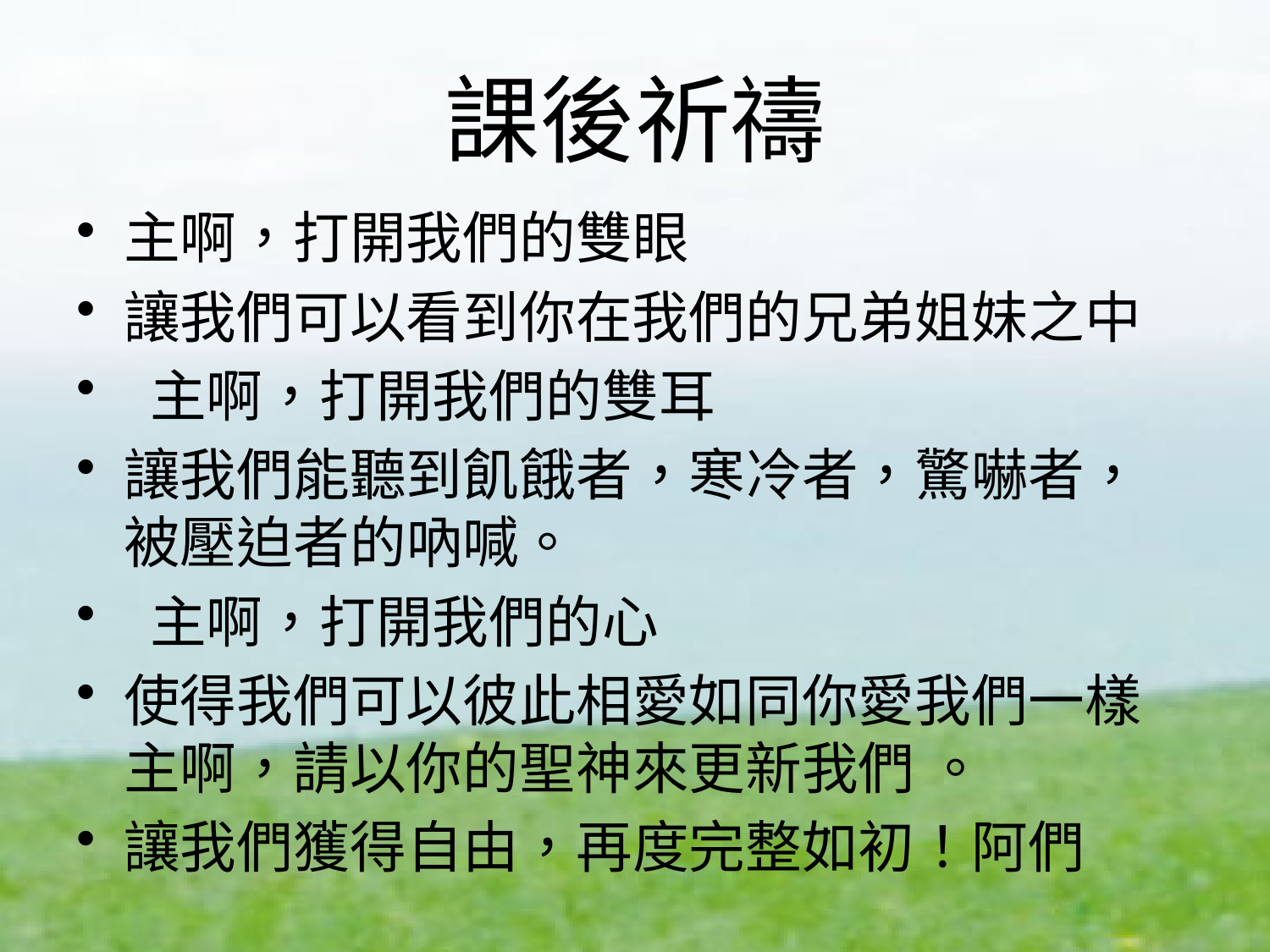

# 課後祈禱
主啊，打開我們的雙眼
讓我們可以看到你在我們的兄弟姐妹之中
 主啊，打開我們的雙耳
讓我們能聽到飢餓者，寒冷者，驚嚇者，被壓迫者的吶喊。
 主啊，打開我們的心
使得我們可以彼此相愛如同你愛我們一樣主啊，請以你的聖神來更新我們 。
讓我們獲得自由，再度完整如初！阿們